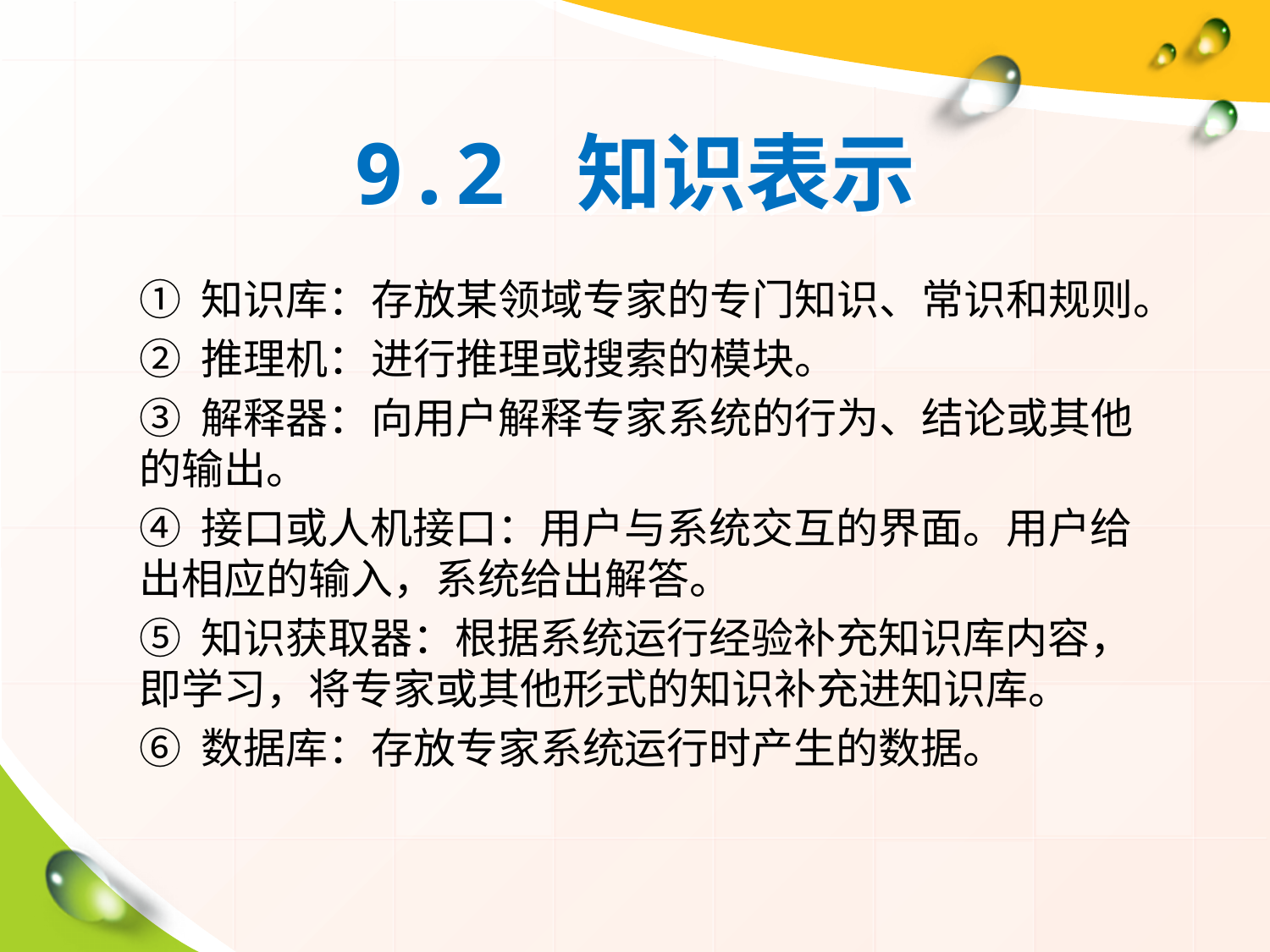

# 9.2 知识表示
① 知识库：存放某领域专家的专门知识、常识和规则。
② 推理机：进行推理或搜索的模块。
③ 解释器：向用户解释专家系统的行为、结论或其他的输出。
④ 接口或人机接口：用户与系统交互的界面。用户给出相应的输入，系统给出解答。
⑤ 知识获取器：根据系统运行经验补充知识库内容，即学习，将专家或其他形式的知识补充进知识库。
⑥ 数据库：存放专家系统运行时产生的数据。